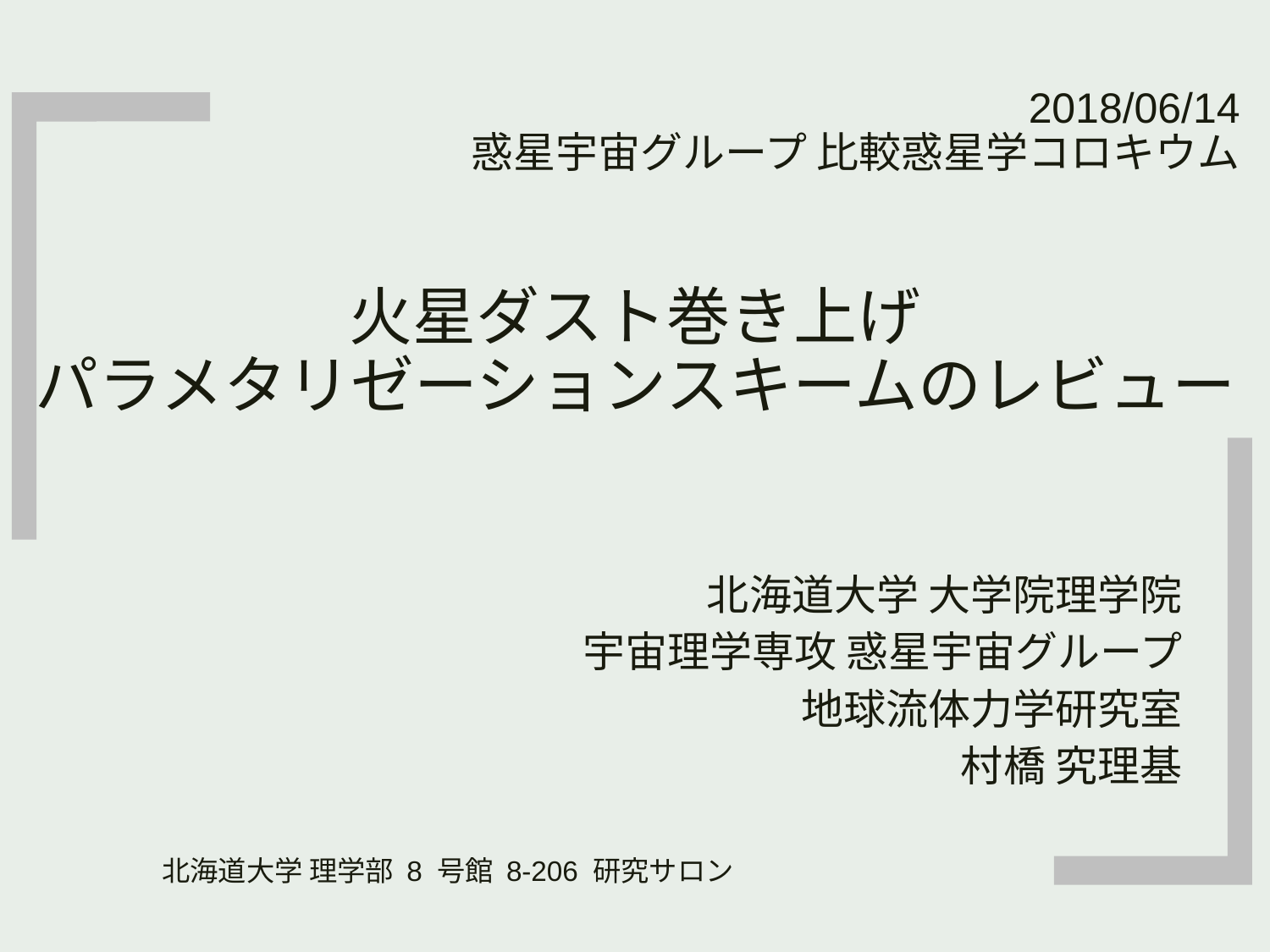

2018/06/14
 惑星宇宙グループ 比較惑星学コロキウム
# 火星ダスト巻き上げ パラメタリゼーションスキームのレビュー
北海道大学 大学院理学院
宇宙理学専攻 惑星宇宙グループ
地球流体力学研究室
村橋 究理基
北海道大学 理学部 8 号館 8-206 研究サロン